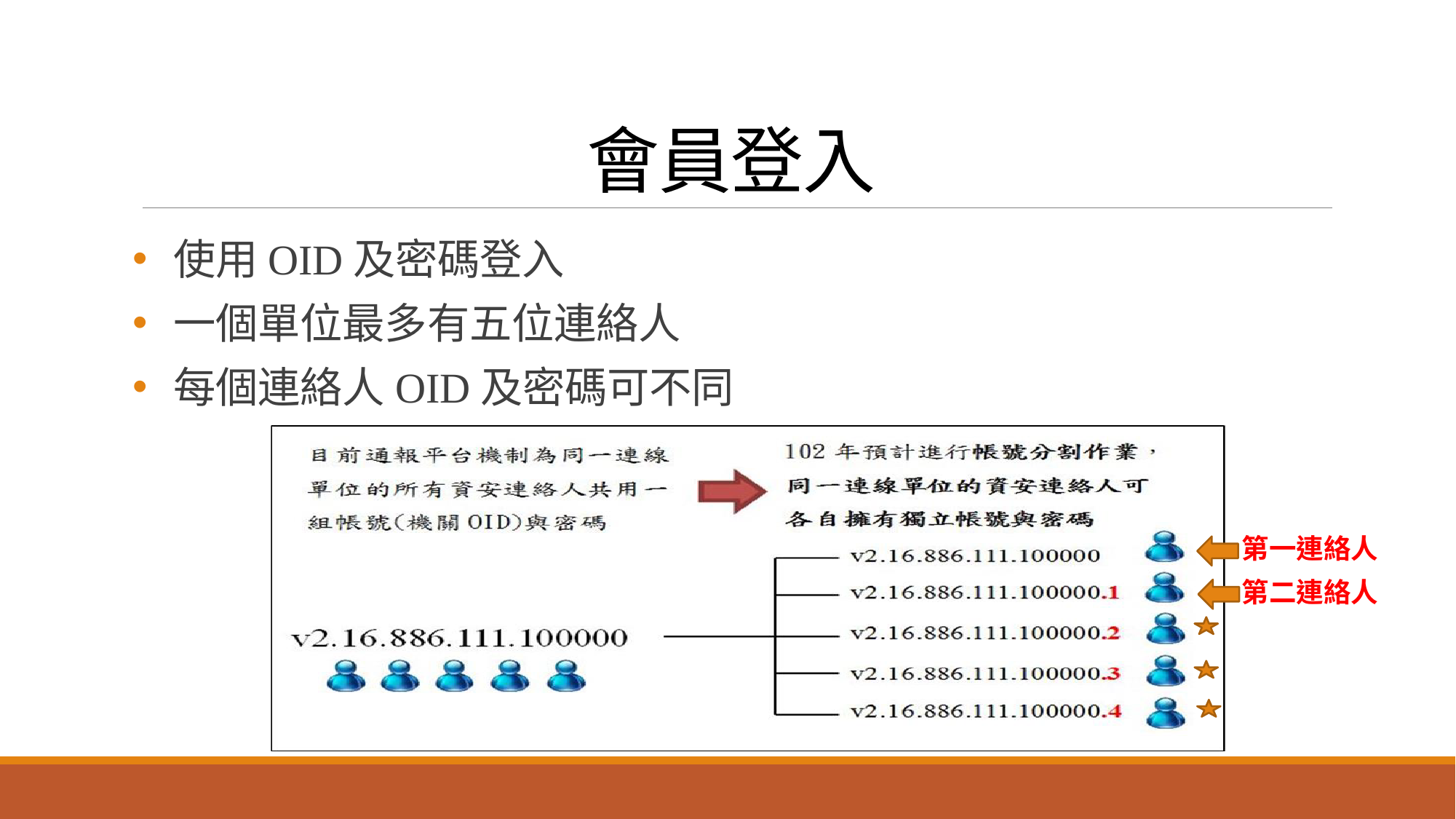

# 會員登入
使用OID及密碼登入
一個單位最多有五位連絡人
每個連絡人OID及密碼可不同

第一連絡人

第二連絡人